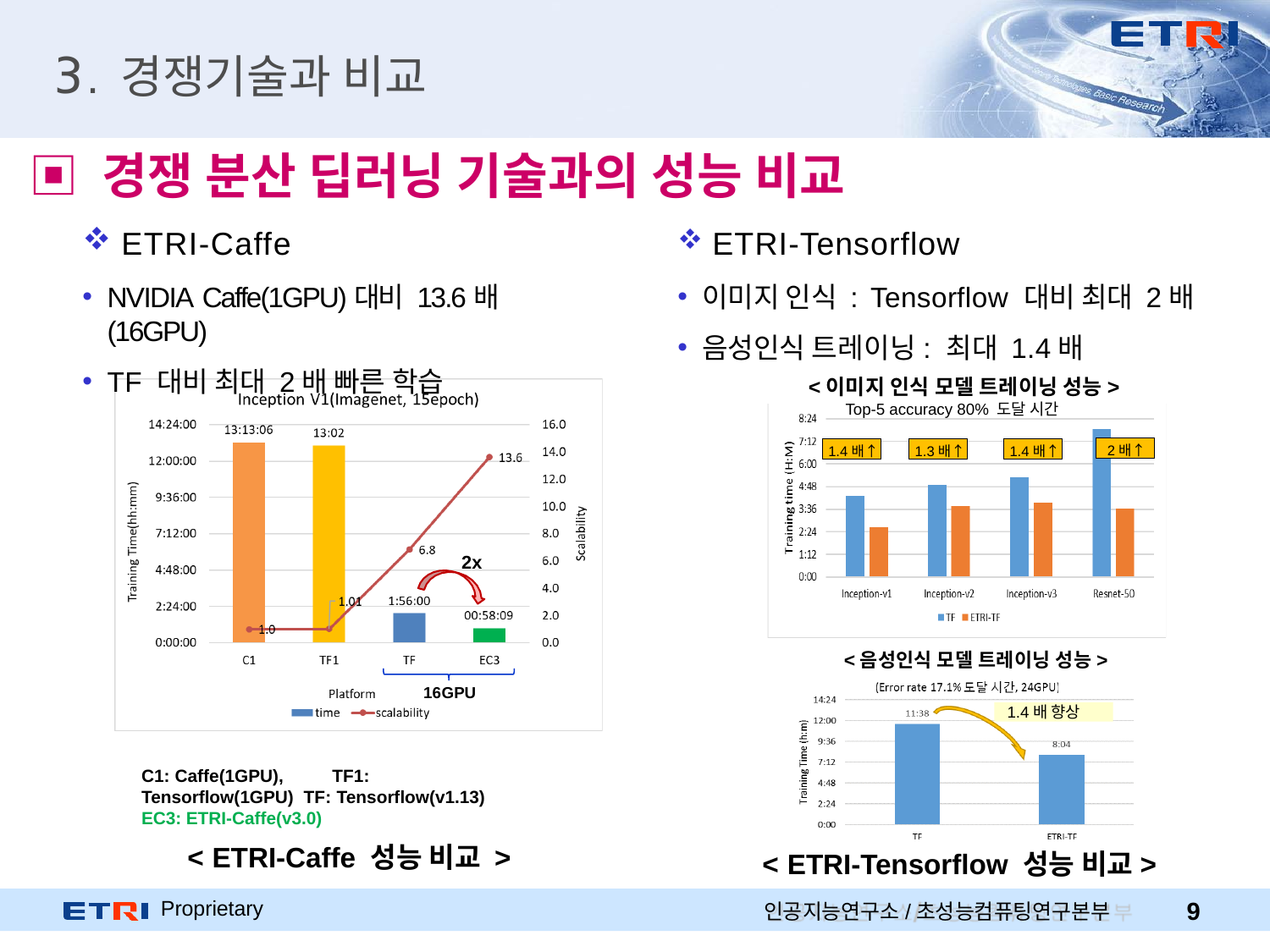

# 3. 경쟁기술과 비교
▣ 경쟁 분산 딥러닝 기술과의 성능 비교
ETRI-Caffe
NVIDIA Caffe(1GPU)대비 13.6배(16GPU)
TF 대비 최대 2배 빠른 학습
ETRI-Tensorflow
이미지 인식 : Tensorflow 대비 최대 2배
음성인식 트레이닝: 최대 1.4배
<이미지 인식 모델 트레이닝 성능>
Top-5 accuracy 80% 도달 시간

2배↑
1.3배↑
1.4배↑
1.4배↑
2x

<음성인식 모델 트레이닝 성능>

16GPU

1.4배 향상
C1: Caffe(1GPU),	TF1: Tensorflow(1GPU)  TF: Tensorflow(v1.13) EC3: ETRI-Caffe(v3.0)
< ETRI-Caffe 성능 비교 >
< ETRI-Tensorflow 성능 비교>

Proprietary
9
인공지능연구소/초성능컴퓨팅연구본부